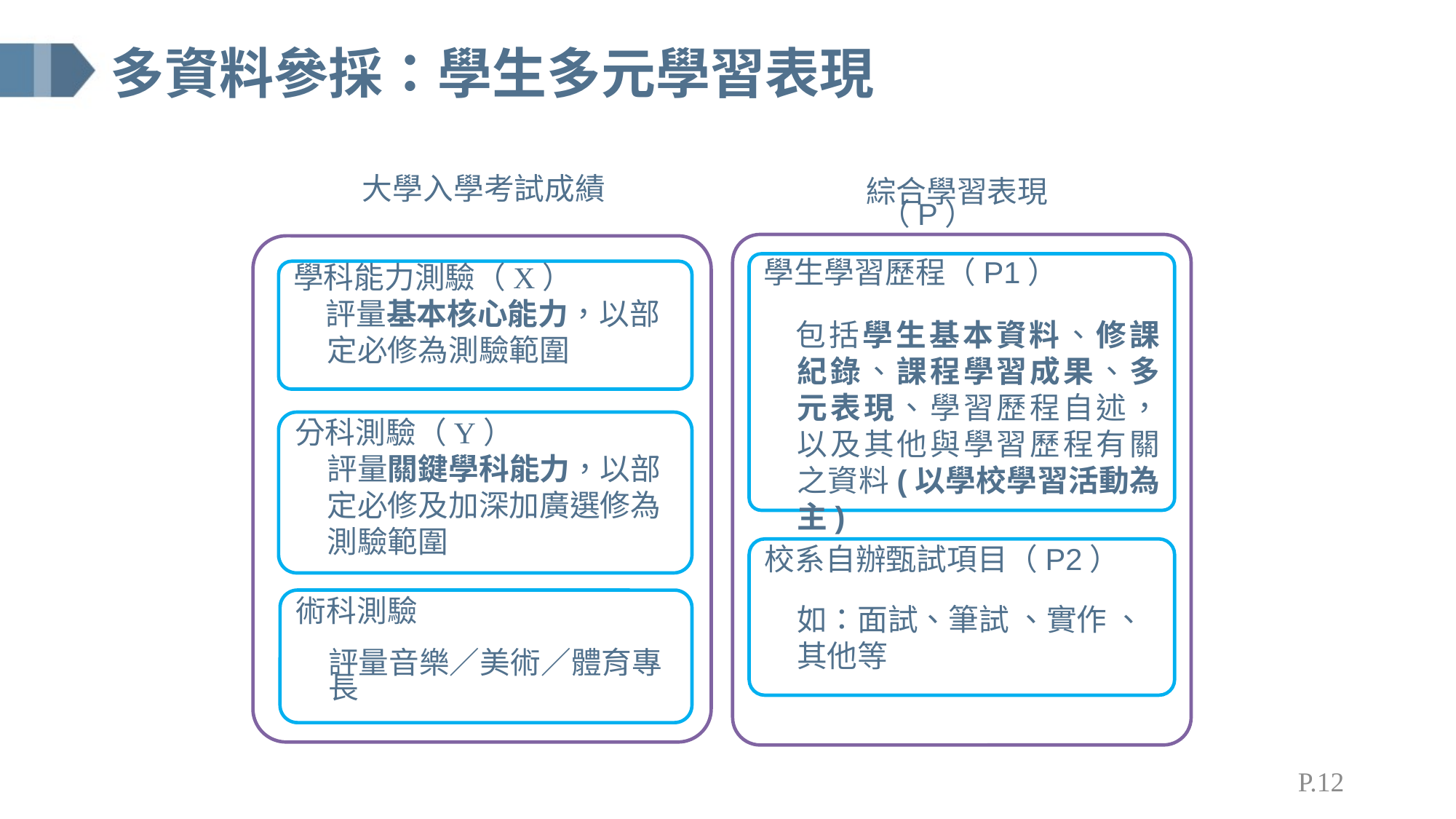

# 多資料參採：學生多元學習表現
大學入學考試成績

學科能力測驗（X）
評量基本核心能力，以部定必修為測驗範圍

分科測驗（Y）
評量關鍵學科能力，以部定必修及加深加廣選修為測驗範圍
術科測驗

評量音樂／美術／體育專長
綜合學習表現（P）

學生學習歷程（P1）

包括學生基本資料、修課紀錄、課程學習成果、多元表現、學習歷程自述，以及其他與學習歷程有關之資料(以學校學習活動為主)

校系自辦甄試項目（P2）

如：面試、筆試 、實作 、其他等
P.12